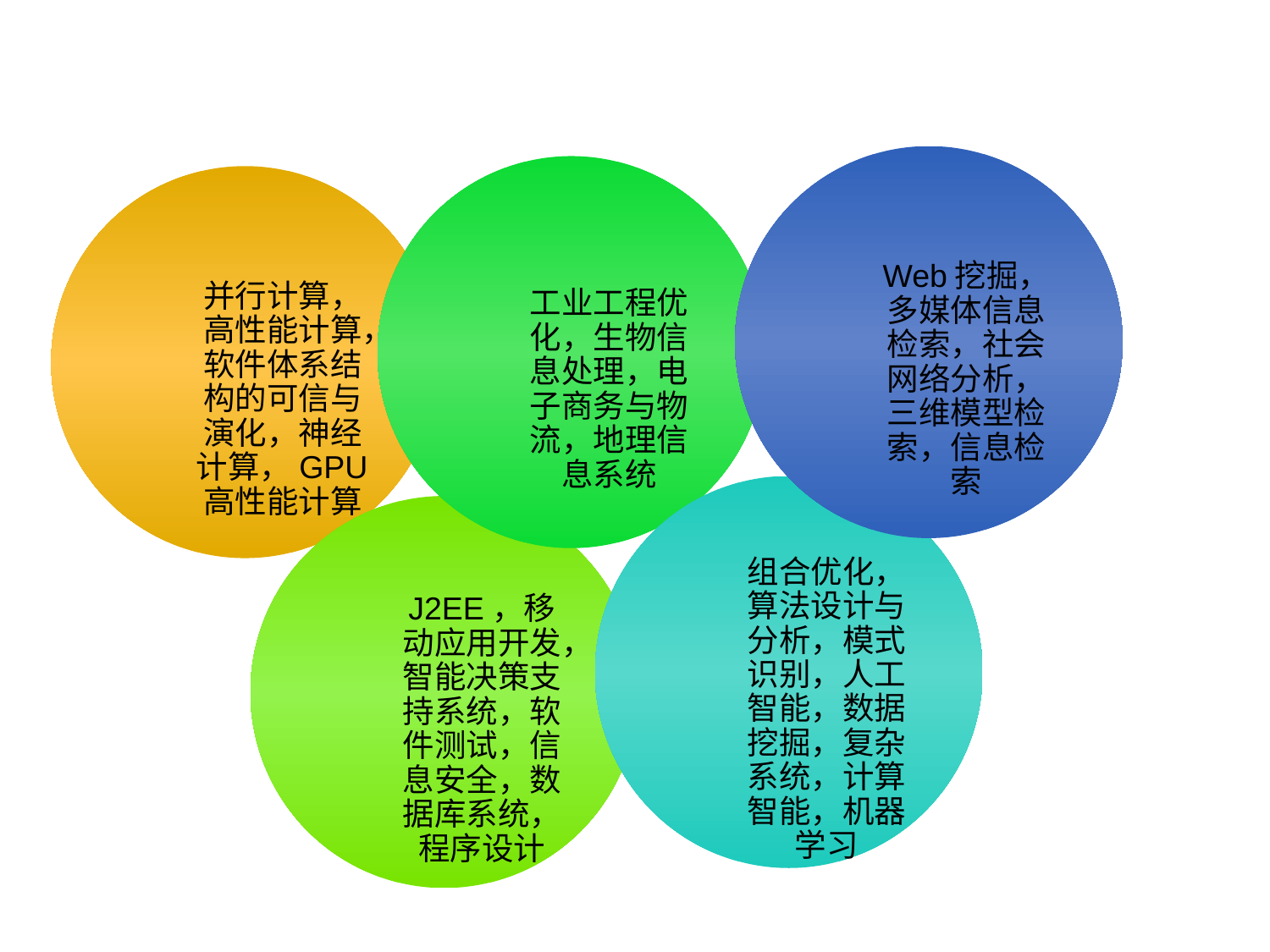

Web挖掘，多媒体信息检索，社会网络分析，三维模型检索，信息检索
工业工程优化，生物信息处理，电子商务与物流，地理信息系统
并行计算，高性能计算，软件体系结构的可信与演化，神经计算，GPU高性能计算
组合优化，算法设计与分析，模式识别，人工智能，数据挖掘，复杂系统，计算智能，机器学习
J2EE，移动应用开发，智能决策支持系统，软件测试，信息安全，数据库系统，程序设计